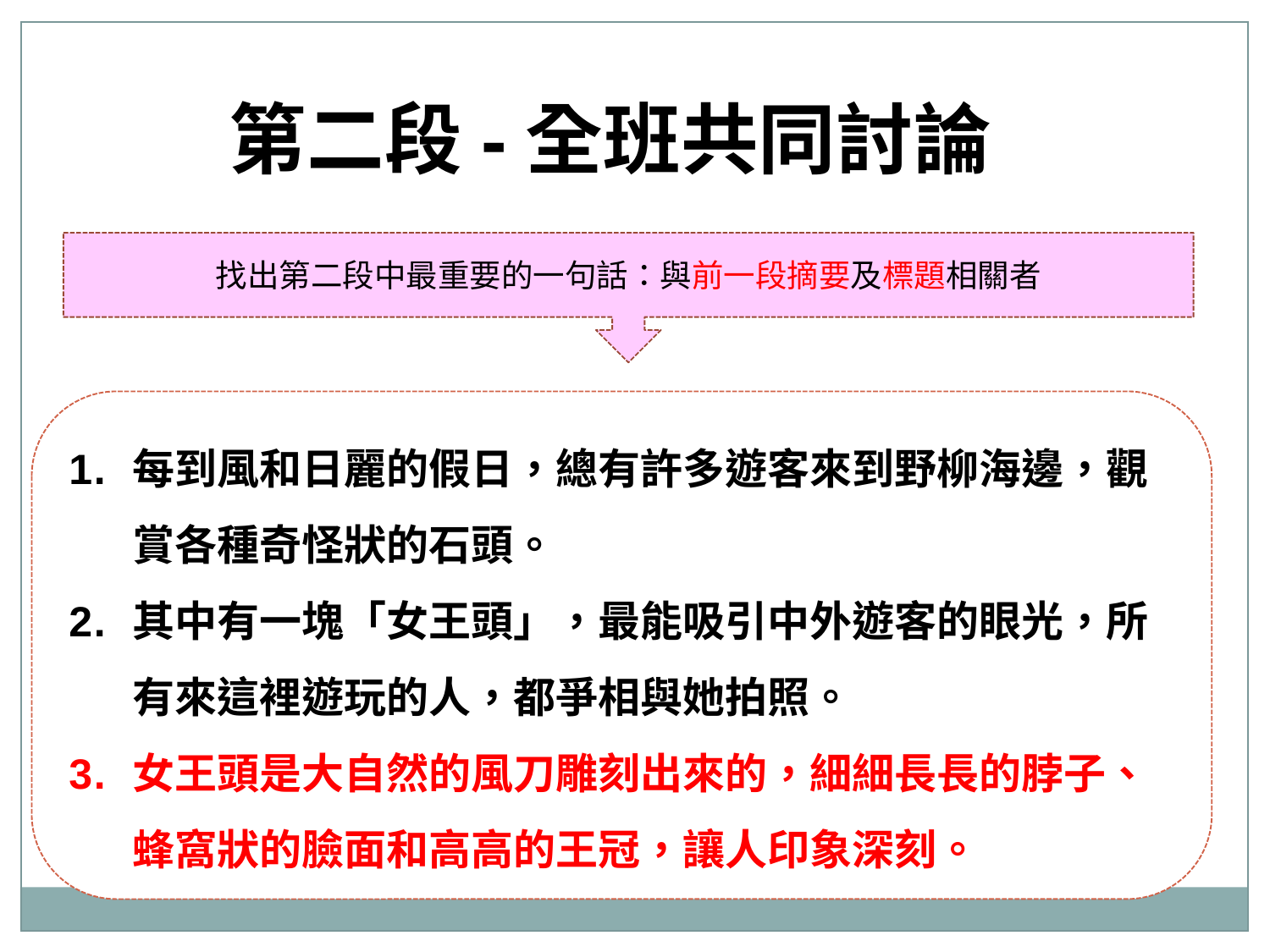

第二段-全班共同討論
找出第二段中最重要的一句話：與前一段摘要及標題相關者
每到風和日麗的假日，總有許多遊客來到野柳海邊，觀賞各種奇怪狀的石頭。
其中有一塊「女王頭」，最能吸引中外遊客的眼光，所有來這裡遊玩的人，都爭相與她拍照。
女王頭是大自然的風刀雕刻出來的，細細長長的脖子、蜂窩狀的臉面和高高的王冠，讓人印象深刻。